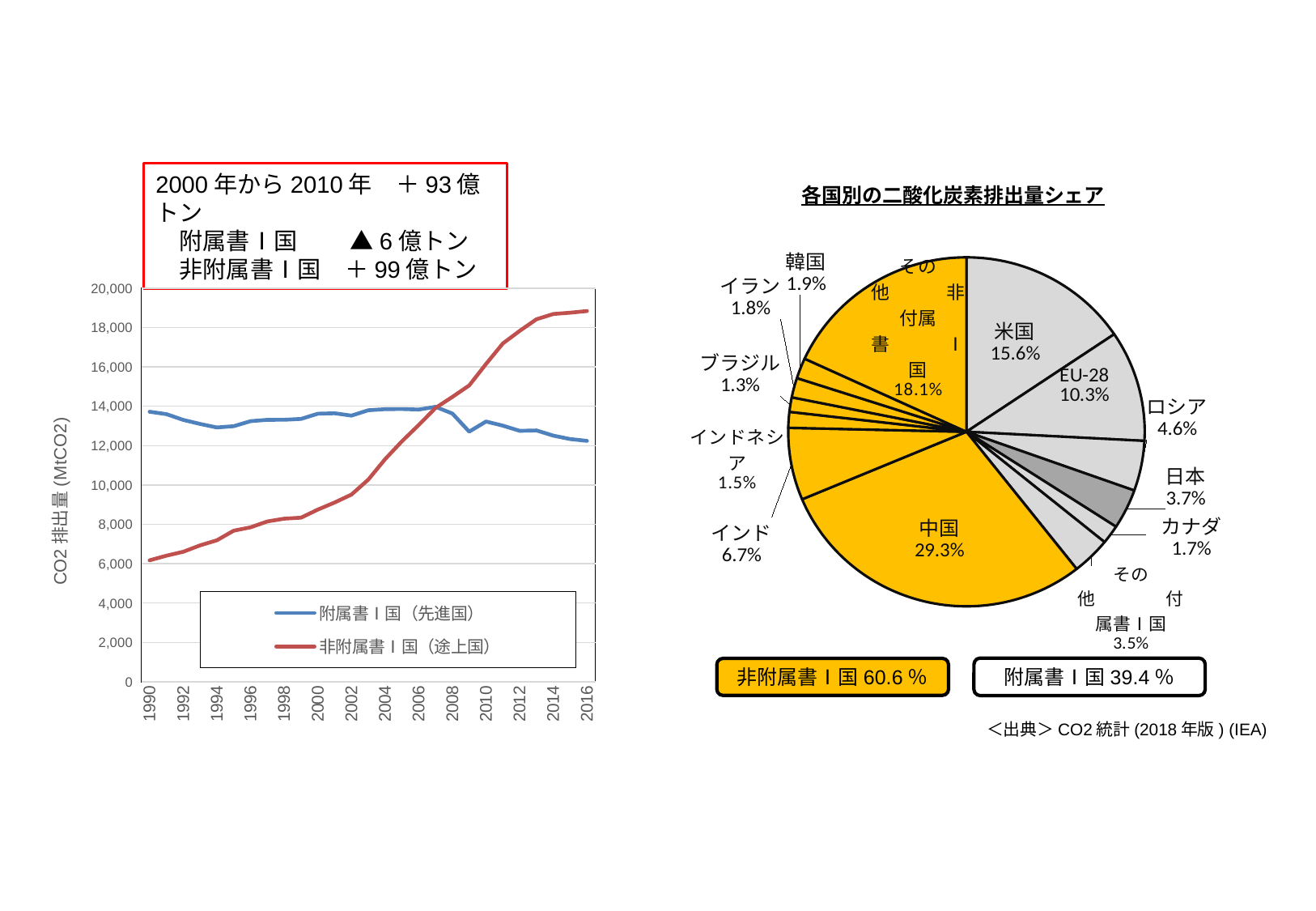

### Chart

| Category |  |
|---|---|
| 米国 | 4833.1 |
| EU-28 | 3192.3 |
| ロシア | 1438.6 |
| 日本 | 1147.1 |
| カナダ | 540.8 |
| その他　　　　付属書Ⅰ国 | 1087.8999999999996 |
| 中国 | 9101.5 |
| インド | 2076.8 |
| インドネシア | 454.9 |
| ブラジル | 416.7 |
| イラン | 563.4 |
| 韓国 | 589.2 |
| その他　　　非付属書　　　Ⅰ国 | 5631.799999999999 |
2000年から2010年　＋93億トン
　附属書Ⅰ国　　 ▲6億トン
　非附属書Ⅰ国　＋99億トン
各国別の二酸化炭素排出量シェア

### Chart

| Category | 附属書Ⅰ国（先進国） | 非附属書Ⅰ国（途上国） |
|---|---|---|
| 1990 | 13719.3 | 6168.3 |
| 1991 | 13597.3 | 6403.9 |
| 1992 | 13304.7 | 6603.4 |
| 1993 | 13100.5 | 6928.8 |
| 1994 | 12918.8 | 7187.5 |
| 1995 | 12986.3 | 7674.7 |
| 1996 | 13241.0 | 7844.8 |
| 1997 | 13309.5 | 8145.6 |
| 1998 | 13311.5 | 8286.3 |
| 1999 | 13355.9 | 8339.2 |
| 2000 | 13619.4 | 8749.9 |
| 2001 | 13642.1 | 9109.0 |
| 2002 | 13523.6 | 9510.7 |
| 2003 | 13794.2 | 10268.7 |
| 2004 | 13849.2 | 11308.9 |
| 2005 | 13858.0 | 12217.5 |
| 2006 | 13831.0 | 13046.8 |
| 2007 | 13969.7 | 13914.4 |
| 2008 | 13626.9 | 14472.5 |
| 2009 | 12708.6 | 15055.8 |
| 2010 | 13224.1 | 16145.6 |
| 2011 | 13013.2 | 17188.3 |
| 2012 | 12750.1 | 17825.9 |
| 2013 | 12769.0 | 18417.2 |
| 2014 | 12503.9 | 18685.0 |
| 2015 | 12332.1 | 18750.0 |
| 2016 | 12239.8 | 18834.3 |
附属書Ⅰ国39.4％
非附属書Ⅰ国60.6％
＜出典＞CO2統計(2018年版) (IEA)